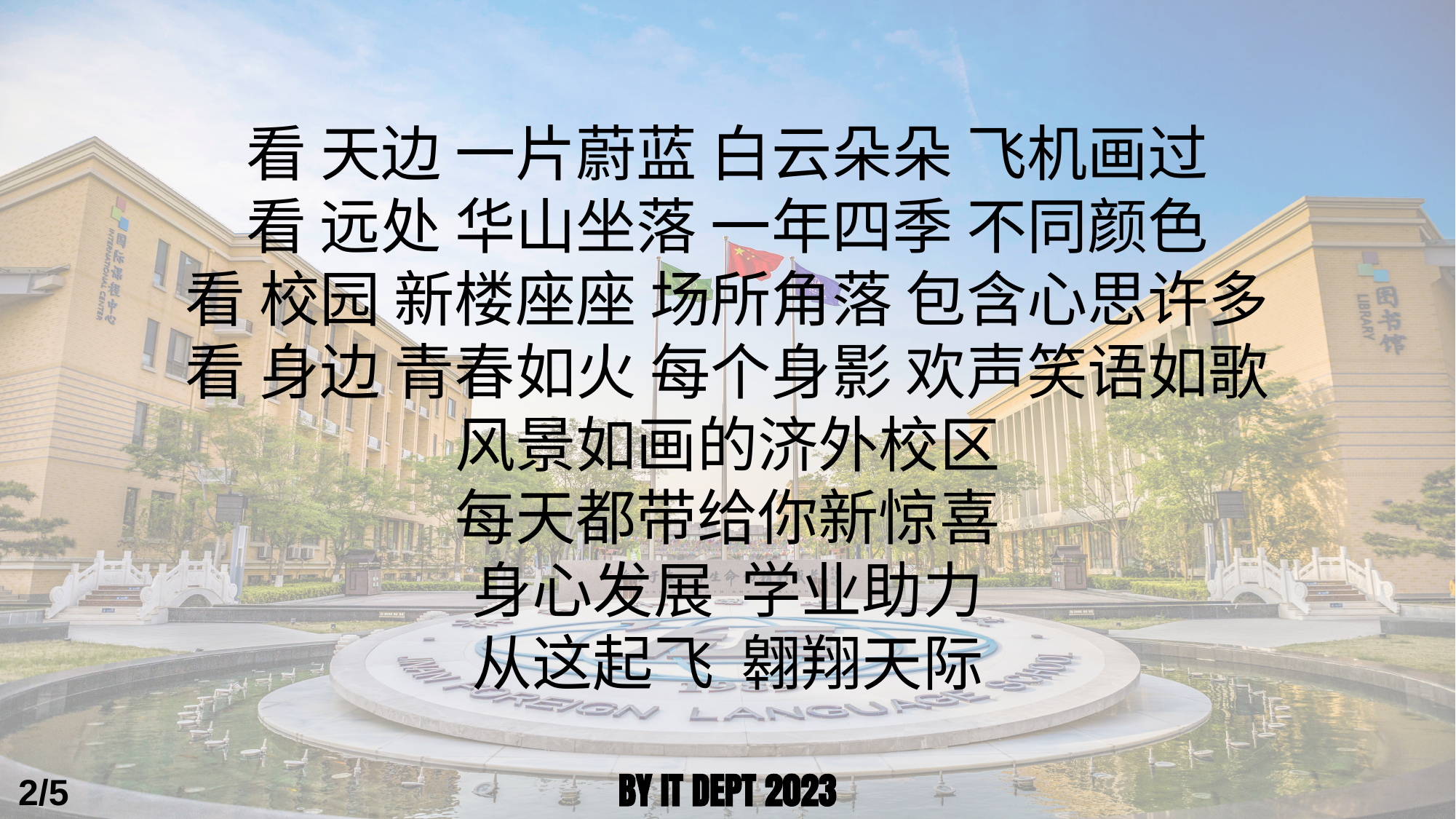

看 天边 一片蔚蓝 白云朵朵 飞机画过
看 远处 华山坐落 一年四季 不同颜色
看 校园 新楼座座 场所角落 包含心思许多
看 身边 青春如火 每个身影 欢声笑语如歌
风景如画的济外校区
每天都带给你新惊喜
身心发展  学业助力
从这起飞  翱翔天际
2/5
BY IT DEPT 2023